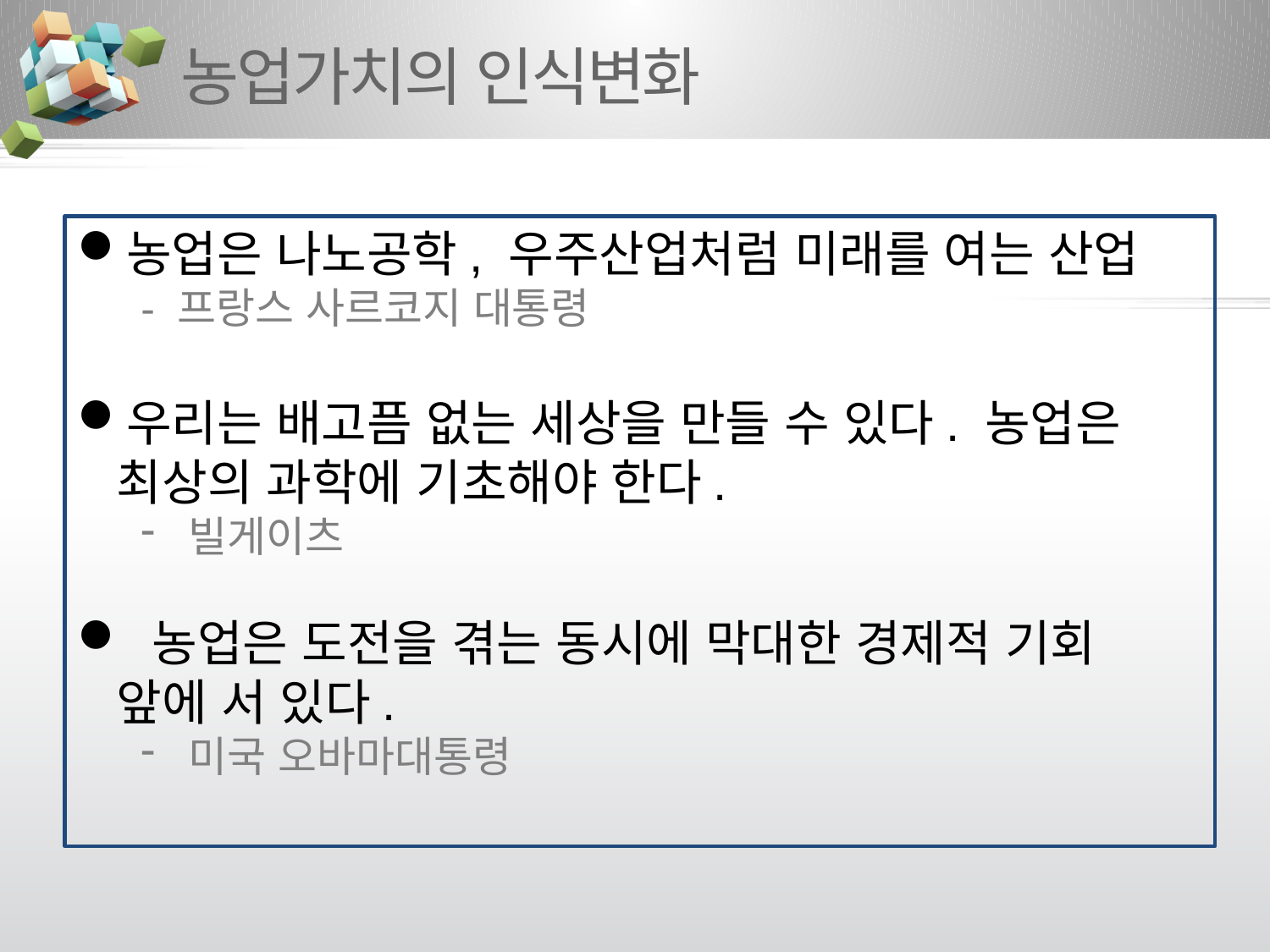

# 농업가치의 인식변화
농업은 나노공학, 우주산업처럼 미래를 여는 산업
- 프랑스 사르코지 대통령

우리는 배고픔 없는 세상을 만들 수 있다. 농업은
  최상의 과학에 기초해야 한다.
빌게이츠

 농업은 도전을 겪는 동시에 막대한 경제적 기회
  앞에 서 있다.
미국 오바마대통령